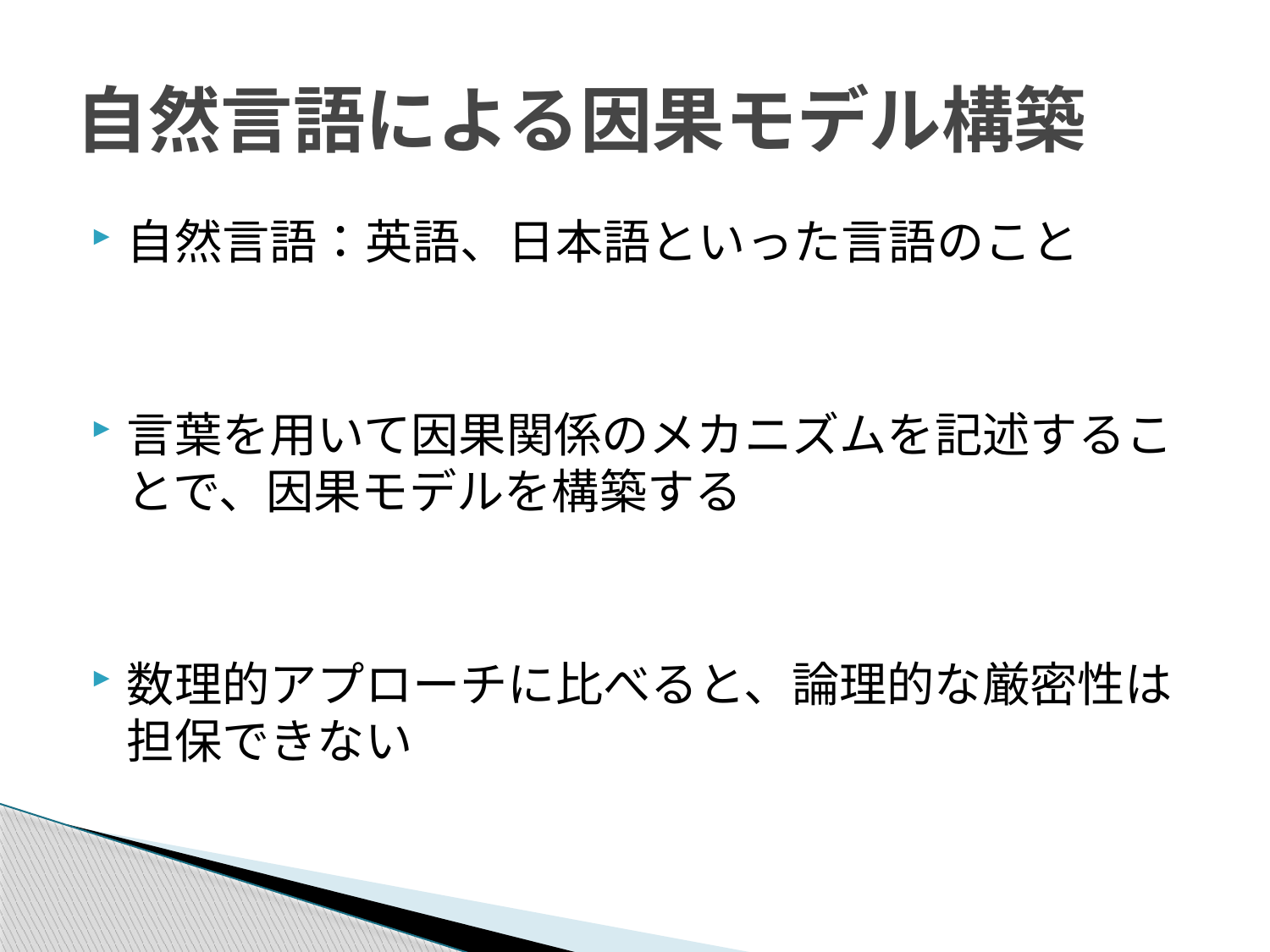

# 自然言語による因果モデル構築
自然言語：英語、日本語といった言語のこと

言葉を用いて因果関係のメカニズムを記述することで、因果モデルを構築する

数理的アプローチに比べると、論理的な厳密性は担保できない